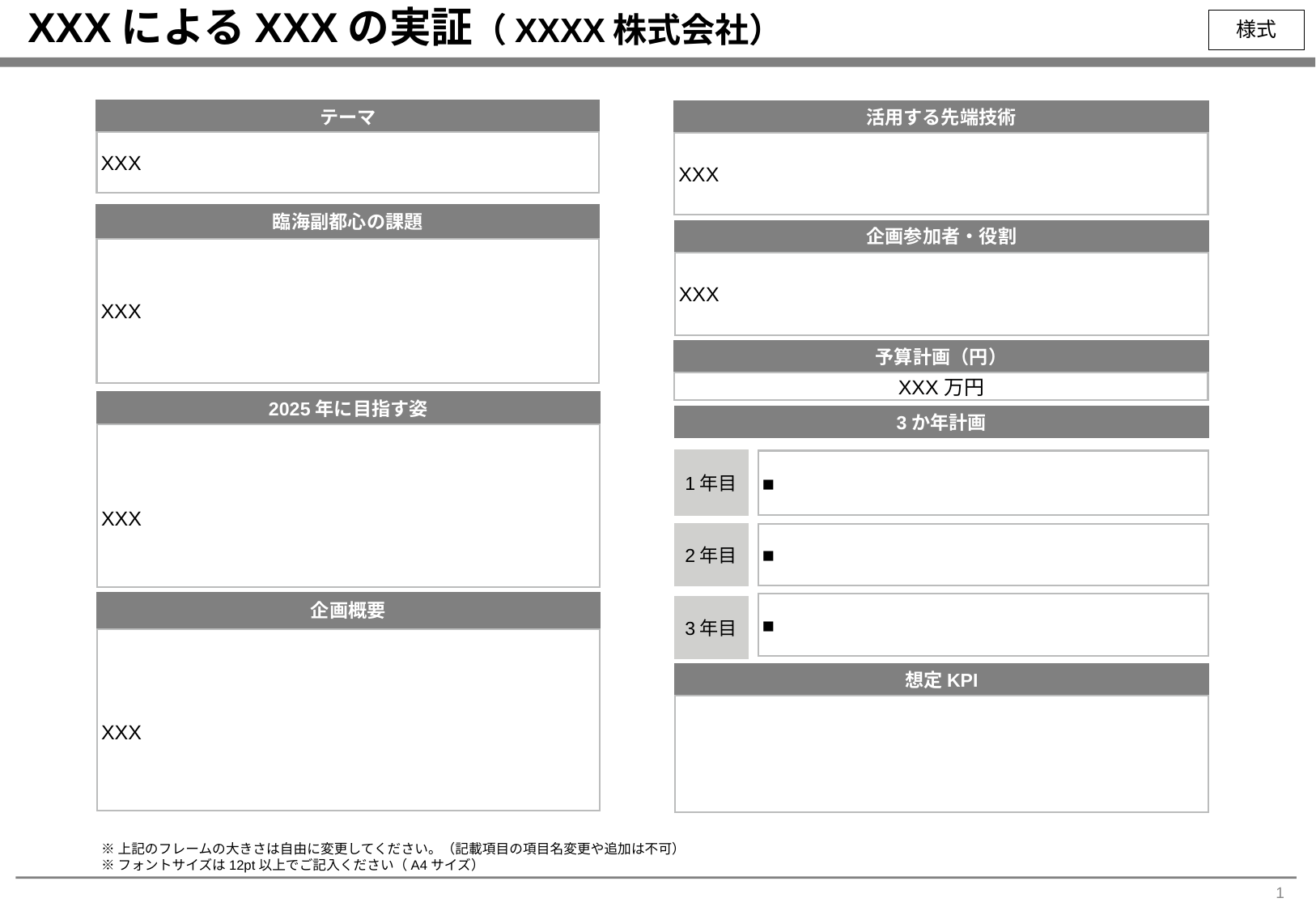

# XXXによるXXXの実証（XXXX株式会社）
様式
テーマ
XXX
臨海副都心の課題
XXX
2025年に目指す姿

XXX
企画概要

XXX
活用する先端技術
XXX
企画参加者・役割
XXX
予算計画（円）
XXX万円
3か年計画
■
1年目
■
2年目
■
3年目
想定KPI

※上記のフレームの大きさは自由に変更してください。（記載項目の項目名変更や追加は不可）
※フォントサイズは12pt以上でご記入ください（A4サイズ）
1